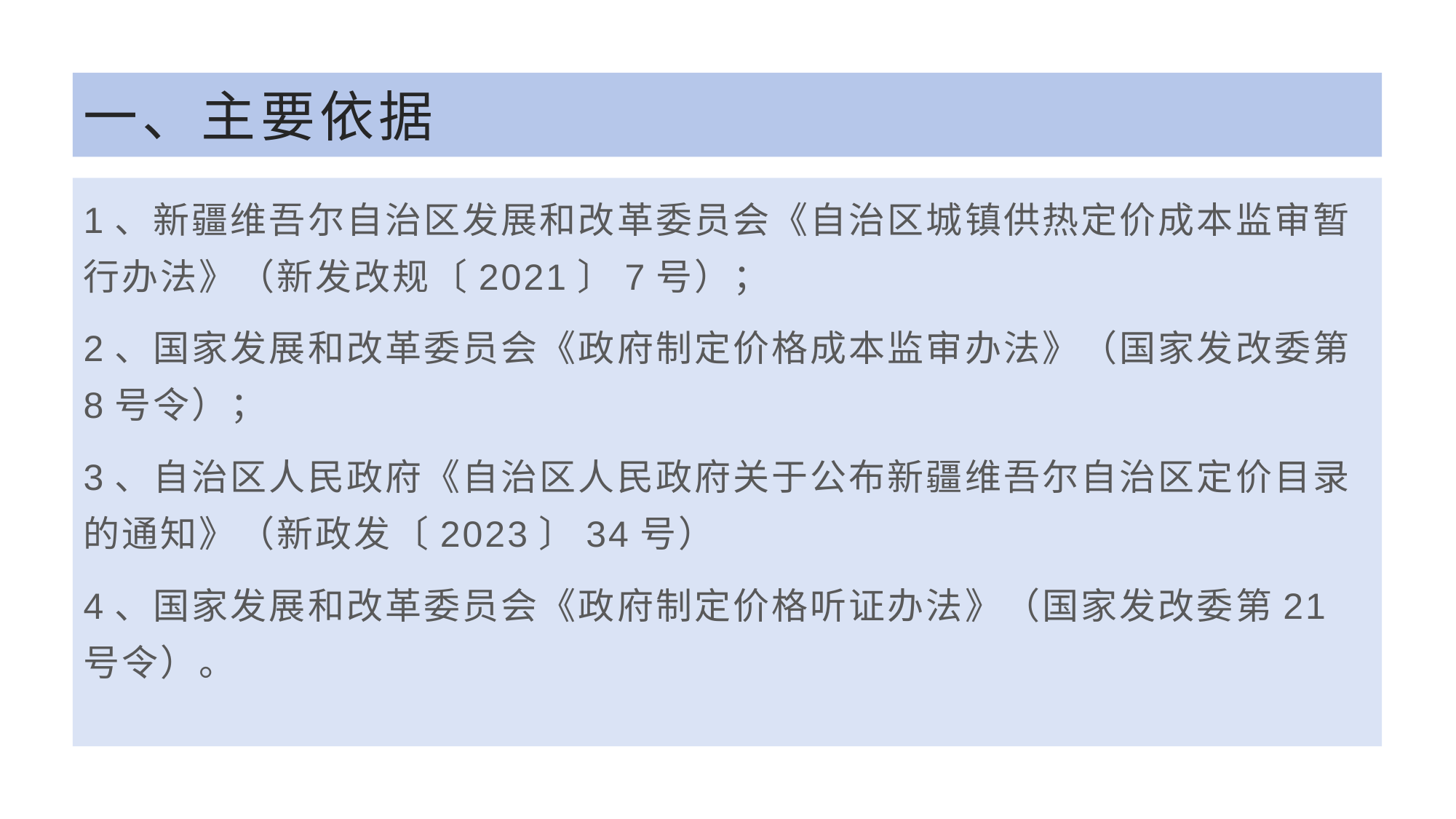

# 一、主要依据
1、新疆维吾尔自治区发展和改革委员会《自治区城镇供热定价成本监审暂行办法》（新发改规〔2021〕7号）；
2、国家发展和改革委员会《政府制定价格成本监审办法》（国家发改委第8号令）；
3、自治区人民政府《自治区人民政府关于公布新疆维吾尔自治区定价目录的通知》（新政发〔2023〕34号）
4、国家发展和改革委员会《政府制定价格听证办法》（国家发改委第21号令）。